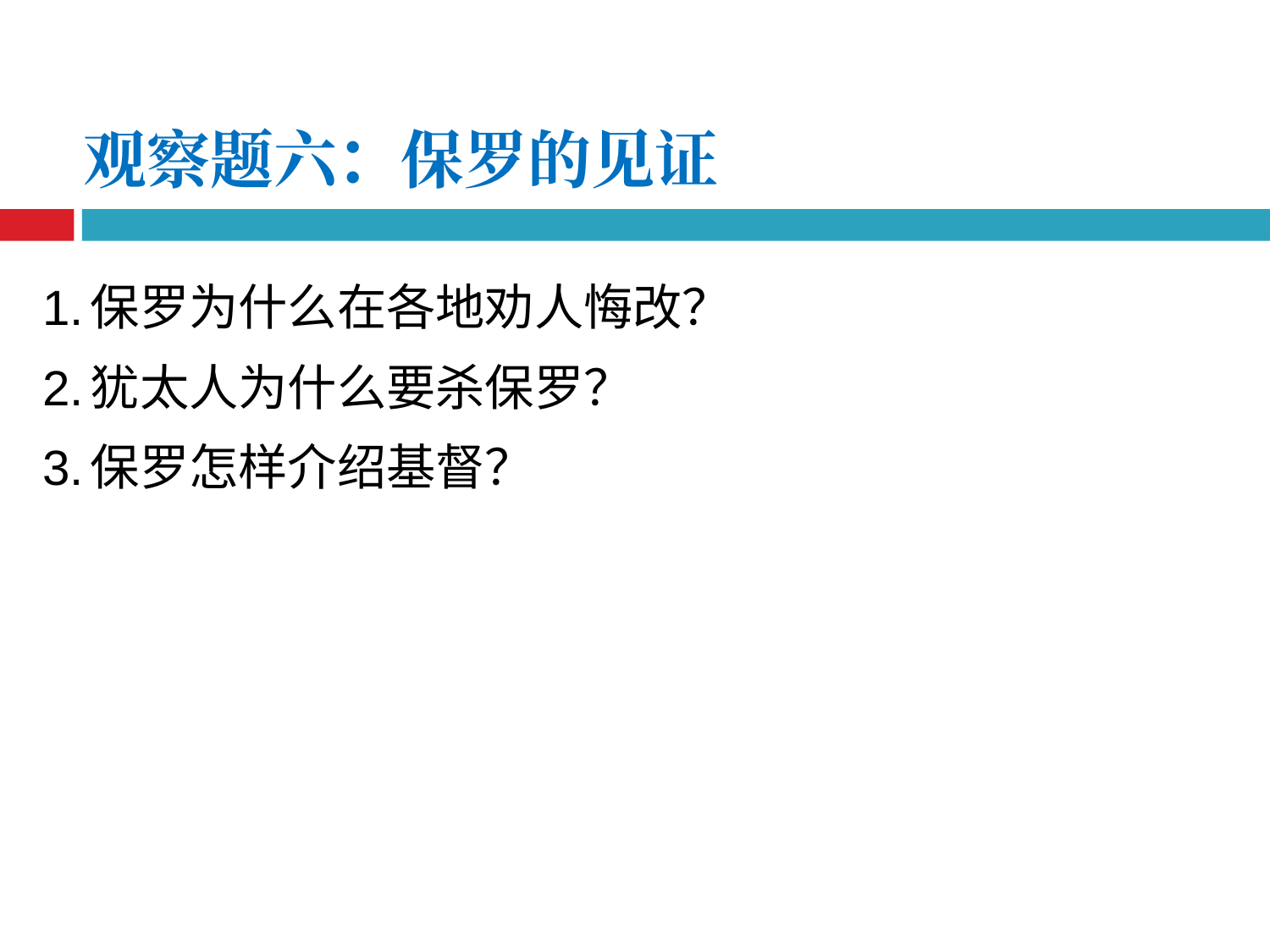

观察题六：保罗的见证
保罗为什么在各地劝人悔改？
犹太人为什么要杀保罗？
保罗怎样介绍基督？